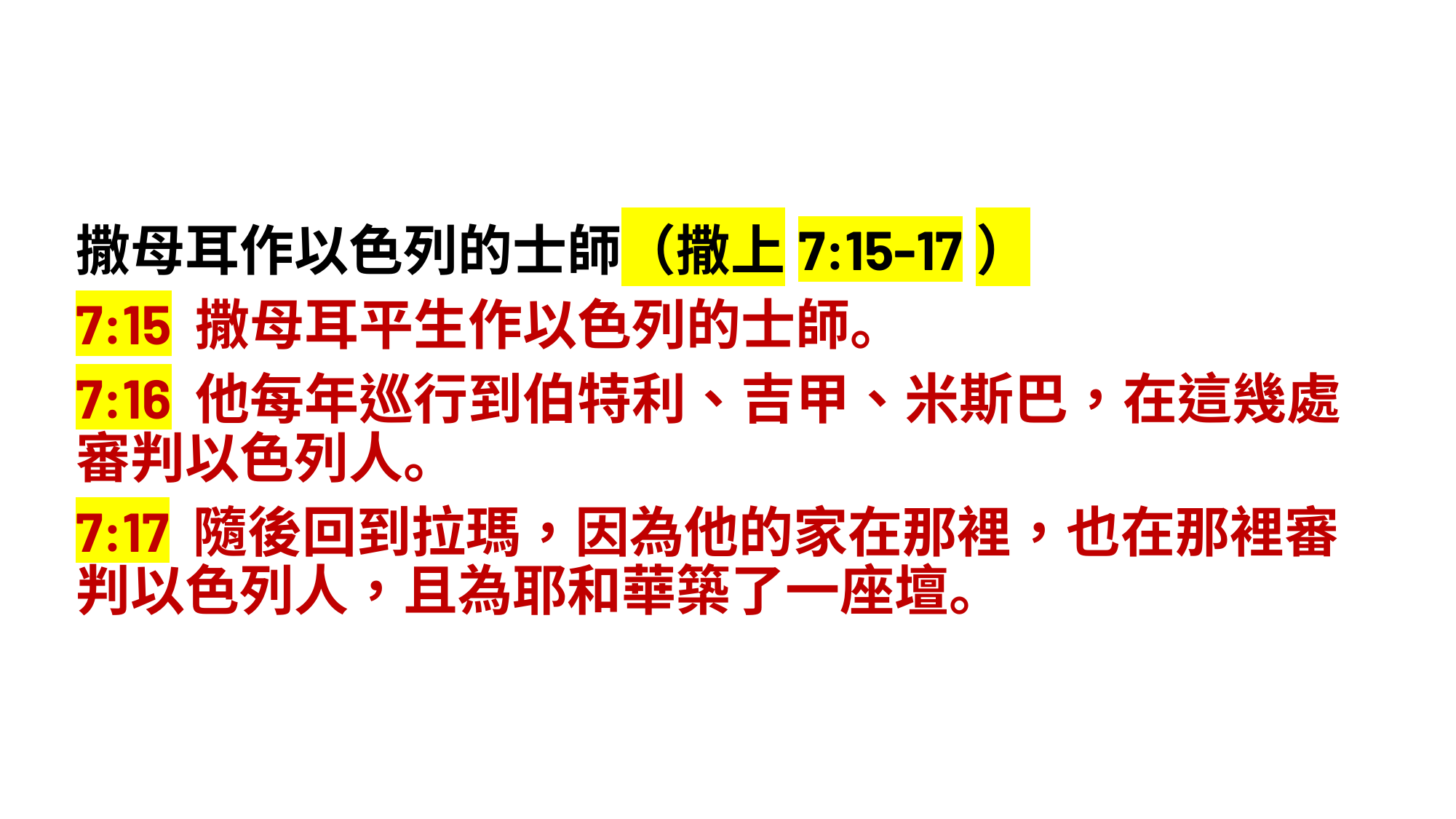

撒母耳作以色列的士師（撒上7:15-17）
7:15 撒母耳平生作以色列的士師。
7:16 他每年巡行到伯特利、吉甲、米斯巴，在這幾處審判以色列人。
7:17 隨後回到拉瑪，因為他的家在那裡，也在那裡審判以色列人，且為耶和華築了一座壇。